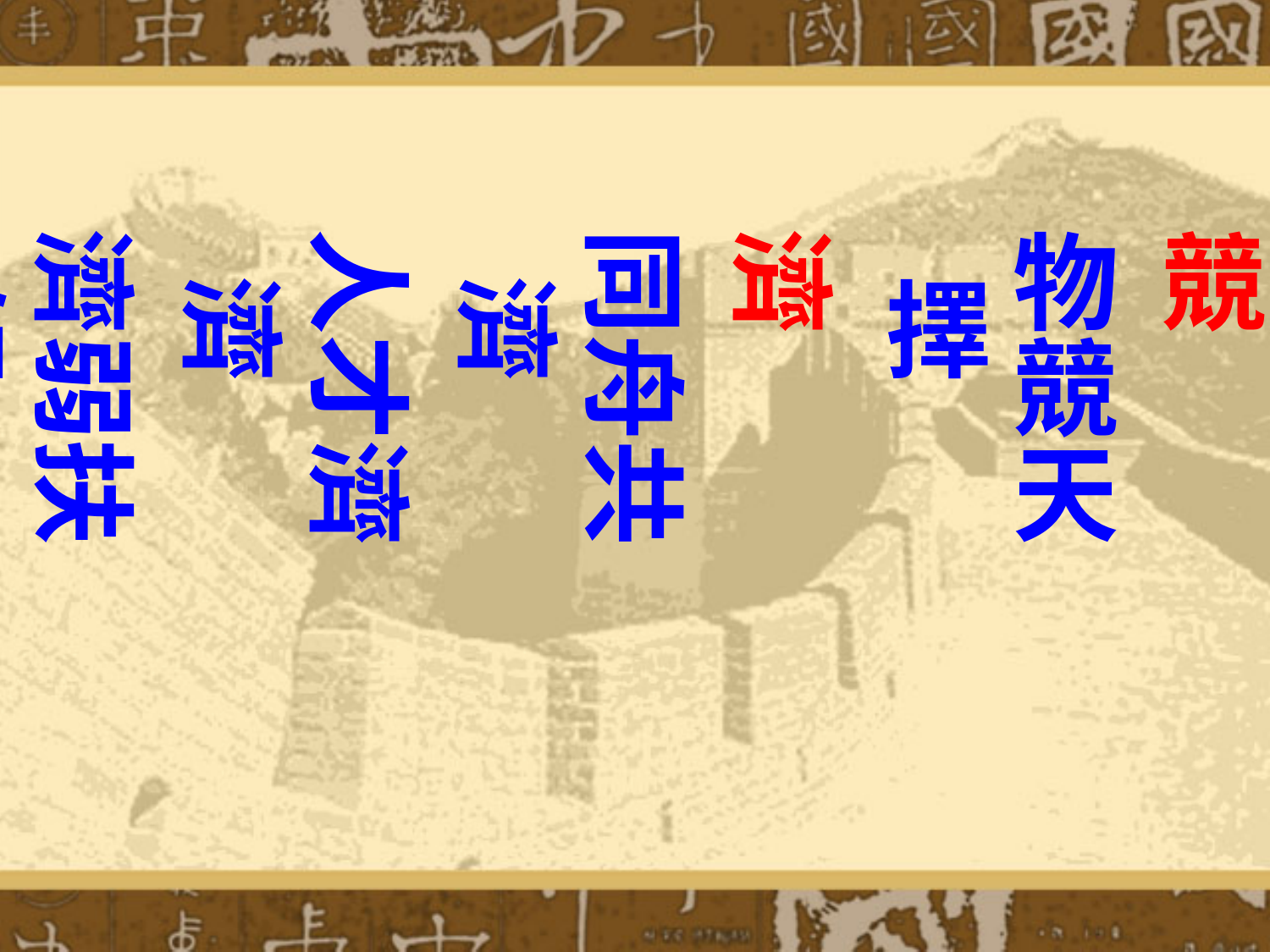

濟
同舟共濟
人才濟濟
濟弱扶傾
無濟於事
競
物競天擇